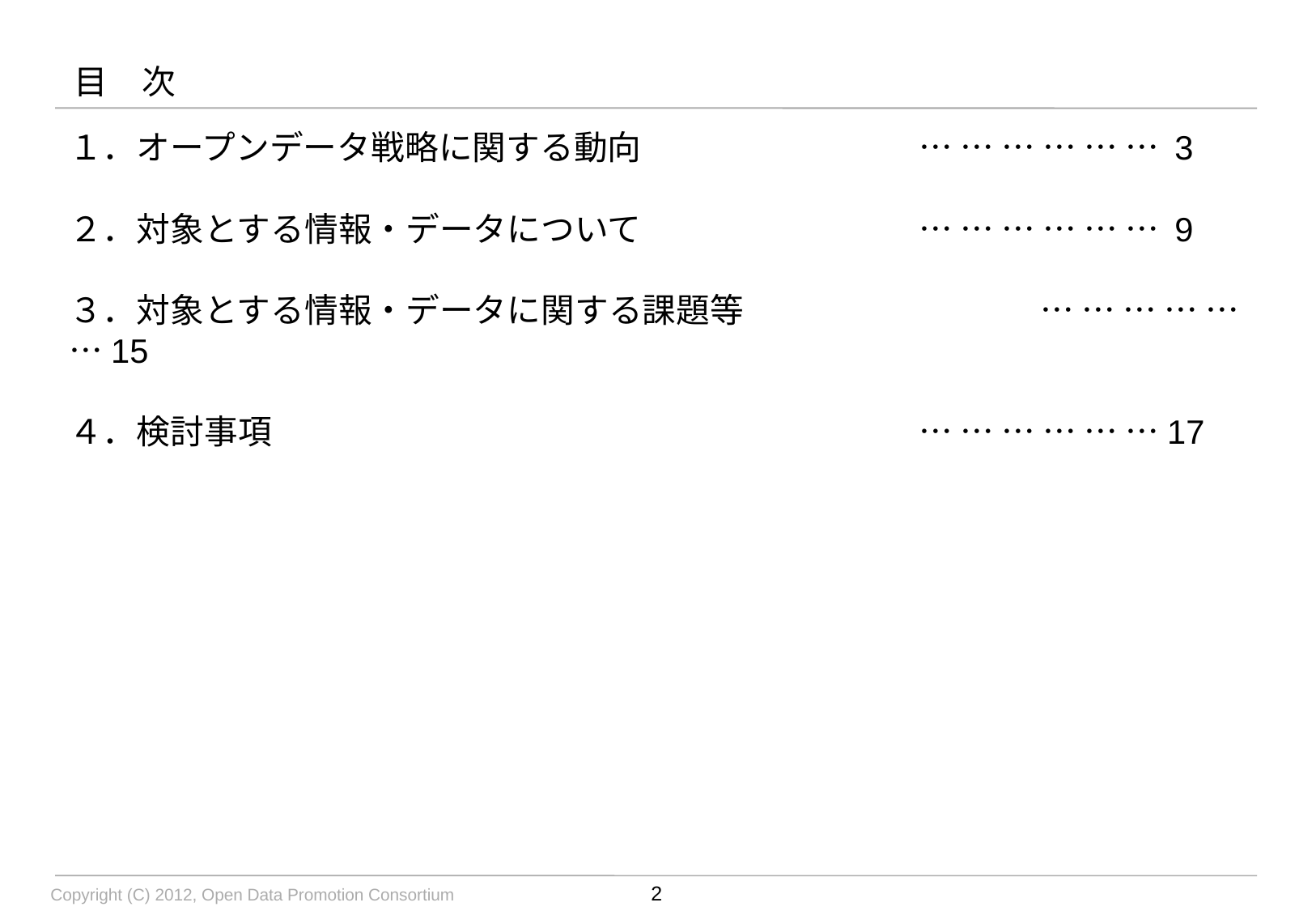

# 目　次
１．オープンデータ戦略に関する動向	 		… … … … … … 3

２．対象とする情報・データについて			… … … … … … 9

３．対象とする情報・データに関する課題等			… … … … … …15

４．検討事項						… … … … … …17

2
Copyright (C) 2012, Open Data Promotion Consortium